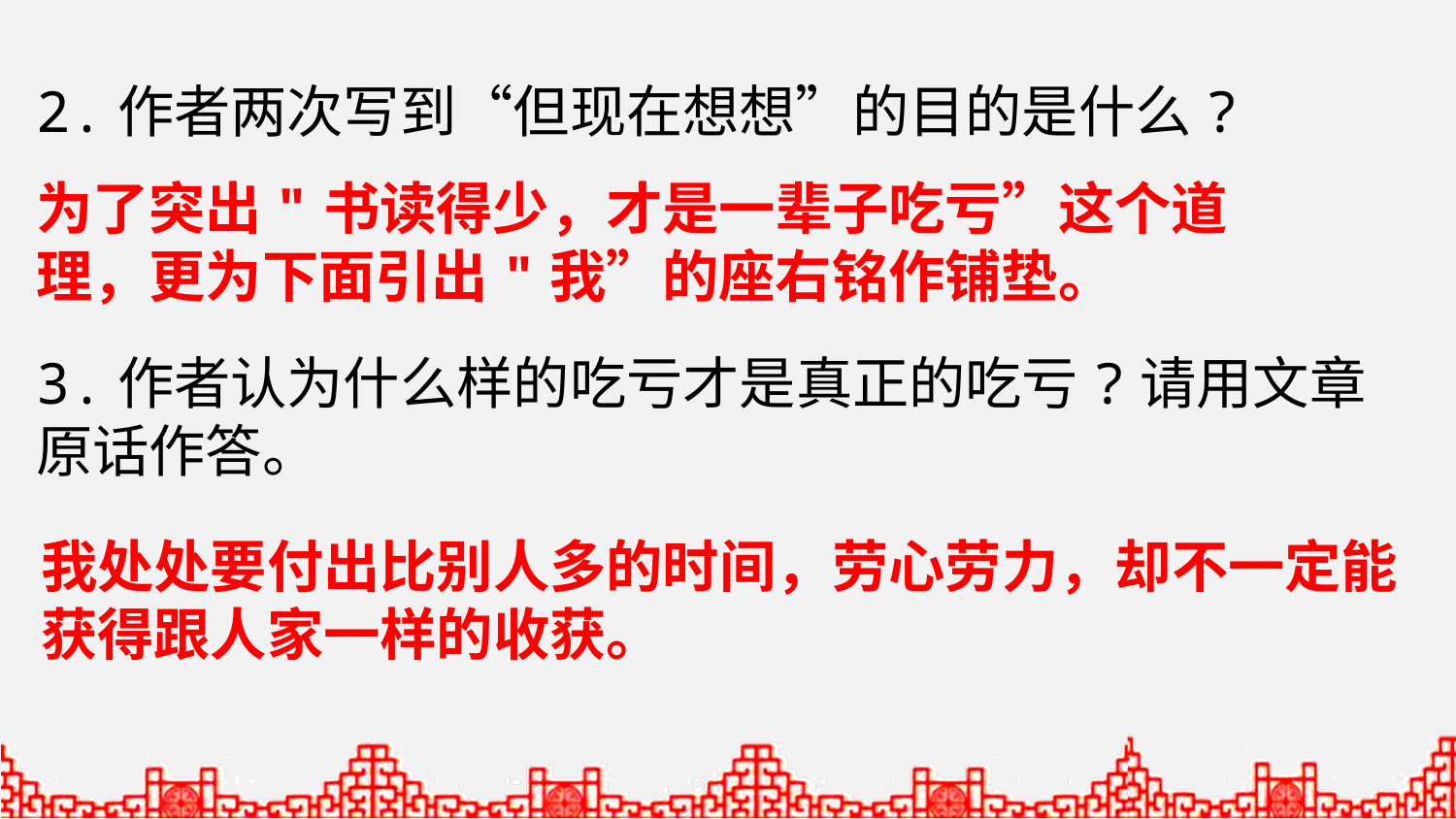

2.作者两次写到“但现在想想”的目的是什么?

3.作者认为什么样的吃亏才是真正的吃亏?请用文章原话作答。
为了突出"书读得少，才是一辈子吃亏”这个道理，更为下面引出"我”的座右铭作铺垫。
我处处要付出比别人多的时间，劳心劳力，却不一定能获得跟人家一样的收获。